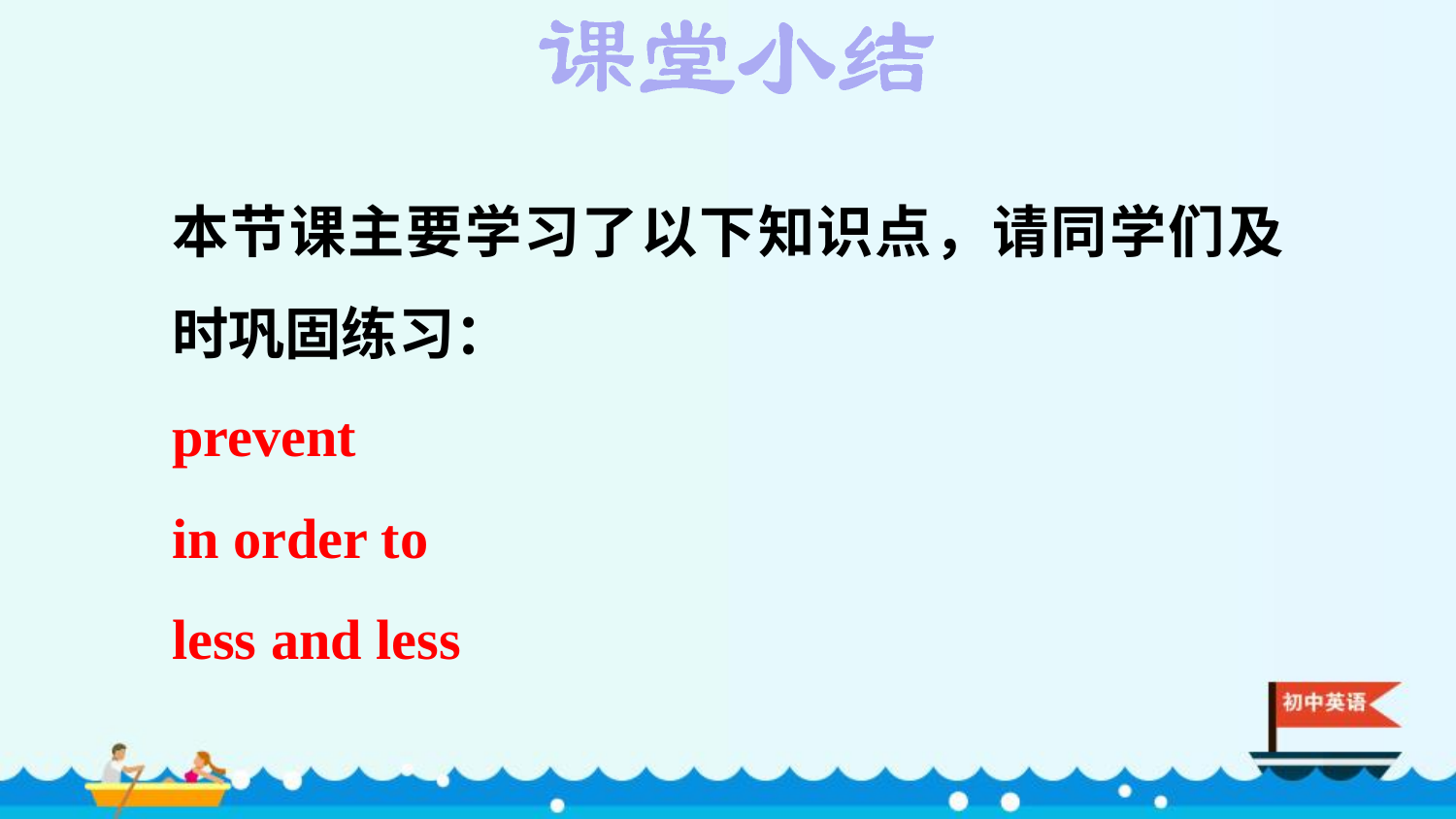

本节课主要学习了以下知识点，请同学们及时巩固练习：
prevent
in order to
less and less